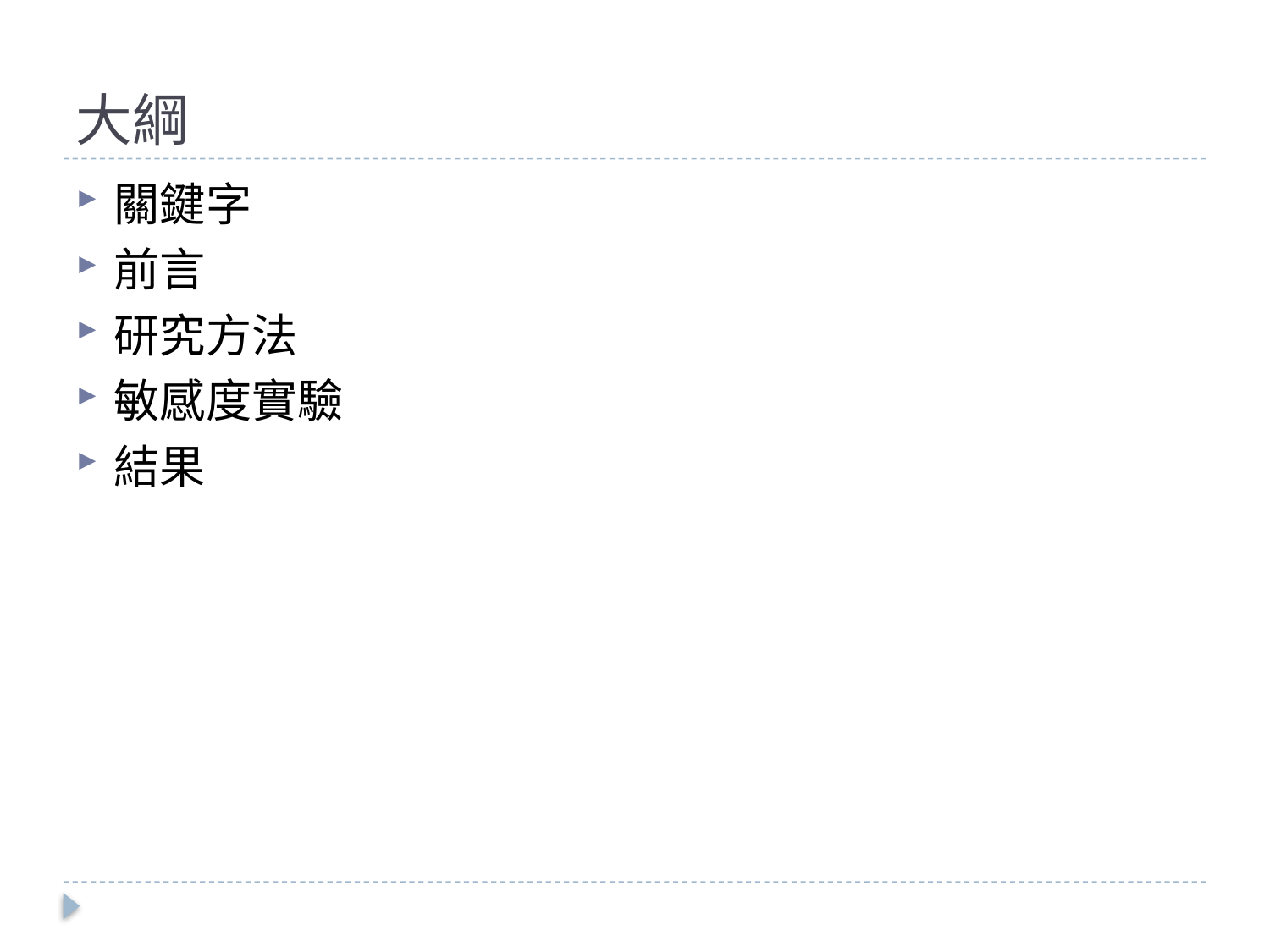

# 大綱
關鍵字
前言
研究方法
敏感度實驗
結果